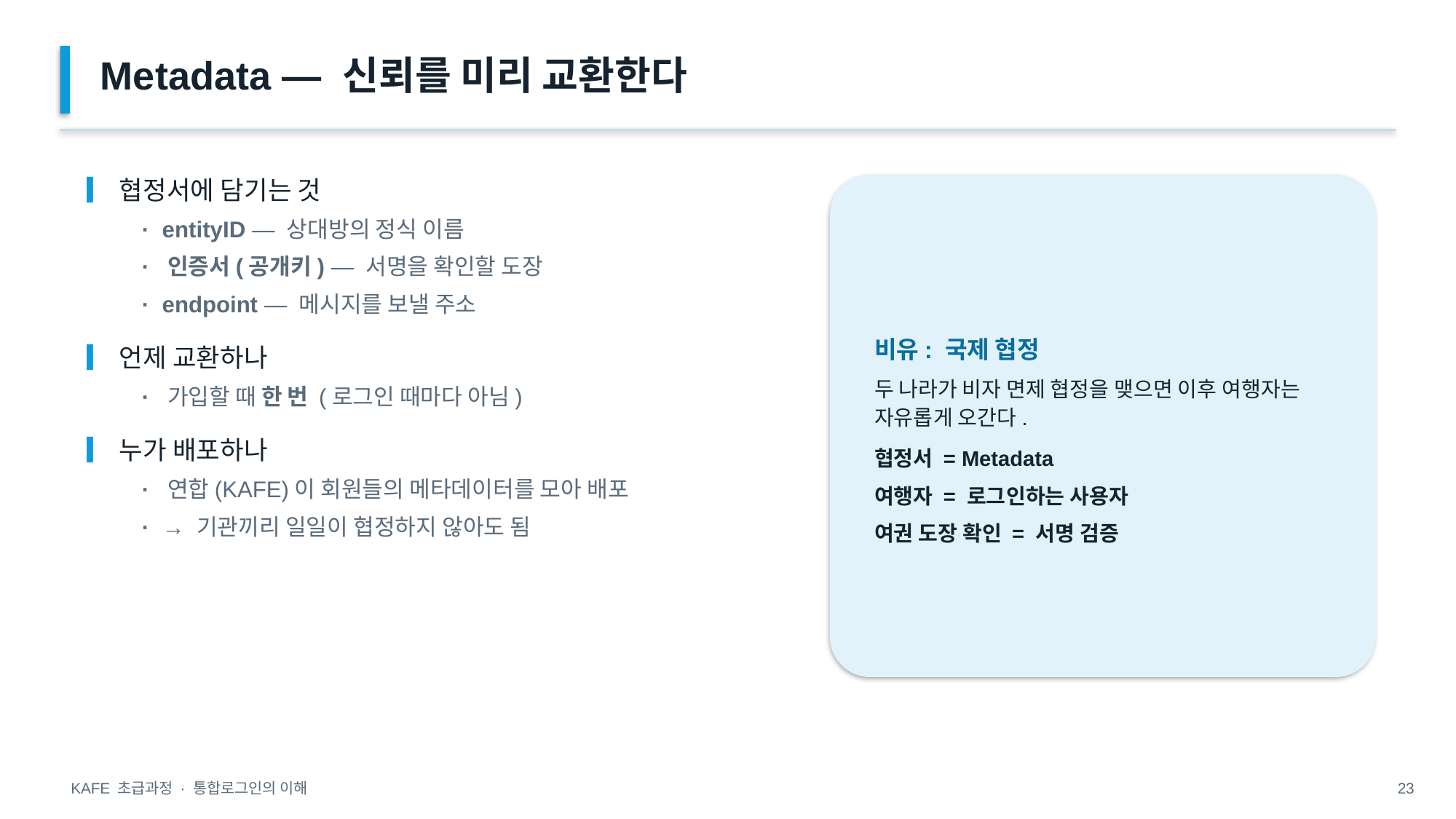

Metadata — 신뢰를 미리 교환한다

▎협정서에 담기는 것
·  entityID — 상대방의 정식 이름
·  인증서(공개키) — 서명을 확인할 도장
·  endpoint — 메시지를 보낼 주소
▎언제 교환하나
·  가입할 때 한 번 (로그인 때마다 아님)
▎누가 배포하나
·  연합(KAFE)이 회원들의 메타데이터를 모아 배포
·  → 기관끼리 일일이 협정하지 않아도 됨
비유: 국제 협정
두 나라가 비자 면제 협정을 맺으면 이후 여행자는 자유롭게 오간다.
협정서 = Metadata
여행자 = 로그인하는 사용자
여권 도장 확인 = 서명 검증
KAFE 초급과정 · 통합로그인의 이해
23